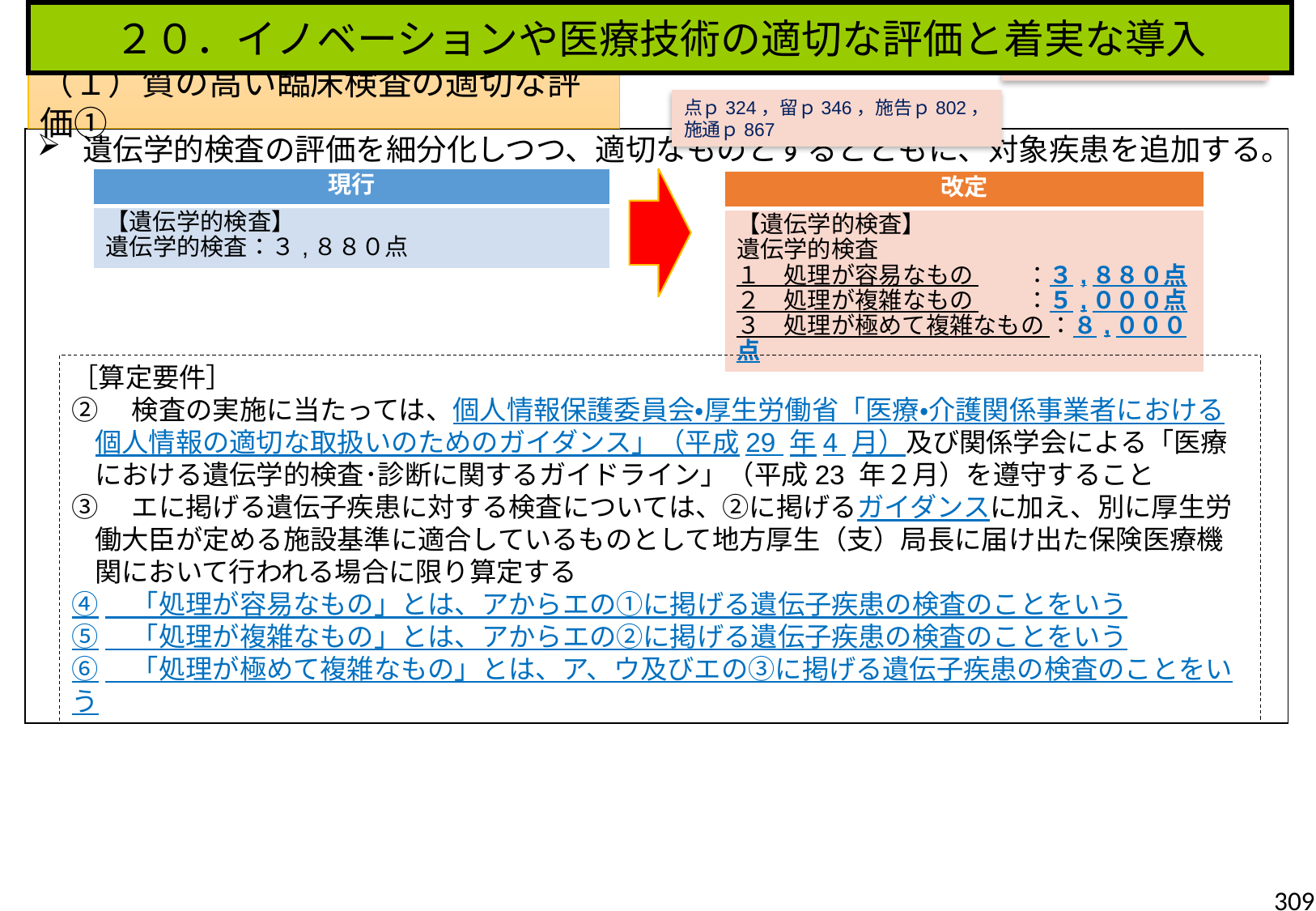

２０．イノベーションや医療技術の適切な評価と着実な導入
点ｐ481，留ｐ501，施告ｐ770，
施通ｐ849，様式ｐ1150
（１）質の高い臨床検査の適切な評価①
点ｐ324，留ｐ346，施告ｐ802，施通ｐ867
遺伝学的検査の評価を細分化しつつ、適切なものとするとともに、対象疾患を追加する。

| 現行 |
| --- |
| 【遺伝学的検査】 遺伝学的検査：３,８８０点 |

| 改定 |
| --- |
| 【遺伝学的検査】 遺伝学的検査 １　処理が容易なもの ：３,８８０点 ２　処理が複雑なもの ：５,０００点 ３　処理が極めて複雑なもの ：８,０００点 |
［算定要件］
②　検査の実施に当たっては、個人情報保護委員会・厚生労働省「医療・介護関係事業者における個人情報の適切な取扱いのためのガイダンス」（平成29 年4 月）及び関係学会による「医療における遺伝学的検査･診断に関するガイドライン」（平成23 年２月）を遵守すること
③　エに掲げる遺伝子疾患に対する検査については、②に掲げるガイダンスに加え、別に厚生労働大臣が定める施設基準に適合しているものとして地方厚生（支）局長に届け出た保険医療機関において行われる場合に限り算定する
④　「処理が容易なもの」とは、アからエの①に掲げる遺伝子疾患の検査のことをいう
⑤　「処理が複雑なもの」とは、アからエの②に掲げる遺伝子疾患の検査のことをいう
⑥　「処理が極めて複雑なもの」とは、ア、ウ及びエの③に掲げる遺伝子疾患の検査のことをいう
309